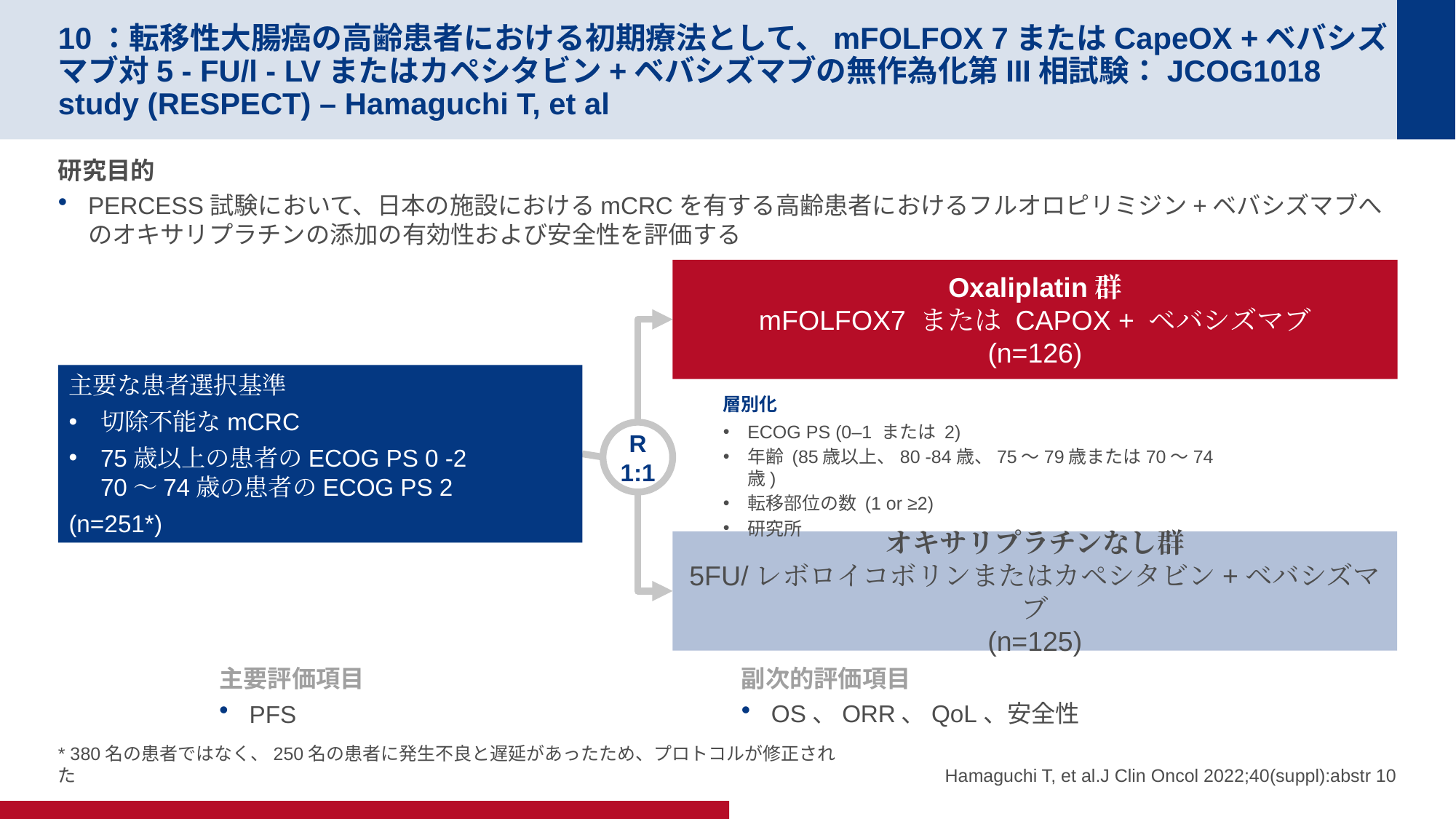

# 10：転移性大腸癌の高齢患者における初期療法として、mFOLFOX 7またはCapeOX +ベバシズマブ対5 - FU/l - LVまたはカペシタビン+ベバシズマブの無作為化第III相試験：JCOG1018 study (RESPECT) – Hamaguchi T, et al
研究目的
PERCESS試験において、日本の施設におけるmCRCを有する高齢患者におけるフルオロピリミジン+ベバシズマブへのオキサリプラチンの添加の有効性および安全性を評価する
Oxaliplatin群
mFOLFOX7 または CAPOX + ベバシズマブ
(n=126)
主要な患者選択基準
切除不能なmCRC
75歳以上の患者のECOG PS 0 -2
70～74歳の患者のECOG PS 2
(n=251*)
層別化
ECOG PS (0–1 または 2)
年齢 (85歳以上、80 -84歳、75〜79歳または70〜74歳)
転移部位の数 (1 or ≥2)
研究所
R
1:1
オキサリプラチンなし群
5FU/レボロイコボリンまたはカペシタビン+ベバシズマブ
(n=125)
主要評価項目
PFS
副次的評価項目
OS、ORR、QoL、安全性
* 380名の患者ではなく、250名の患者に発生不良と遅延があったため、プロトコルが修正された
Hamaguchi T, et al.J Clin Oncol 2022;40(suppl):abstr 10